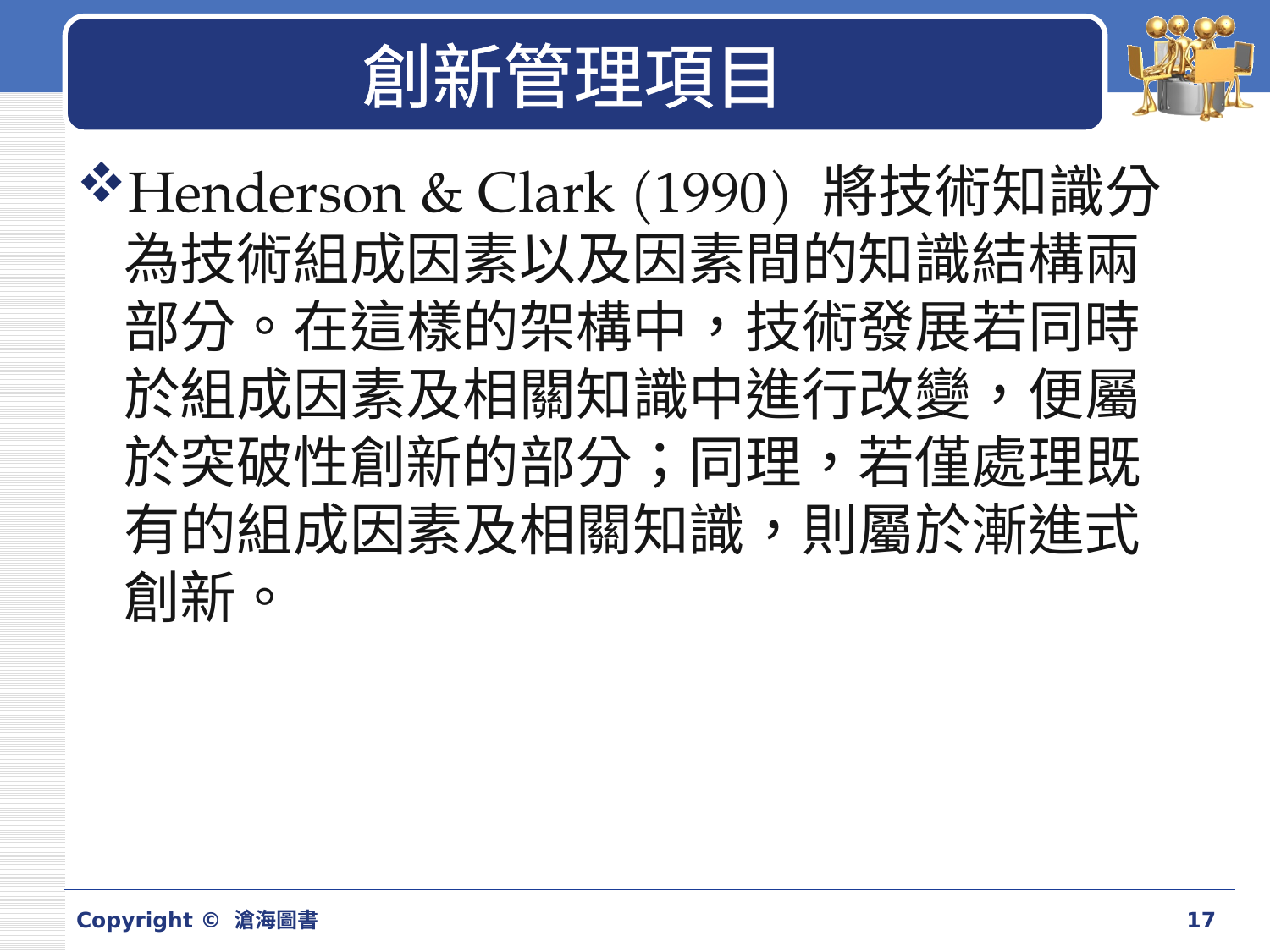

# 創新管理項目
Henderson & Clark (1990) 將技術知識分為技術組成因素以及因素間的知識結構兩部分。在這樣的架構中，技術發展若同時於組成因素及相關知識中進行改變，便屬於突破性創新的部分；同理，若僅處理既有的組成因素及相關知識，則屬於漸進式創新。
Copyright © 滄海圖書
17